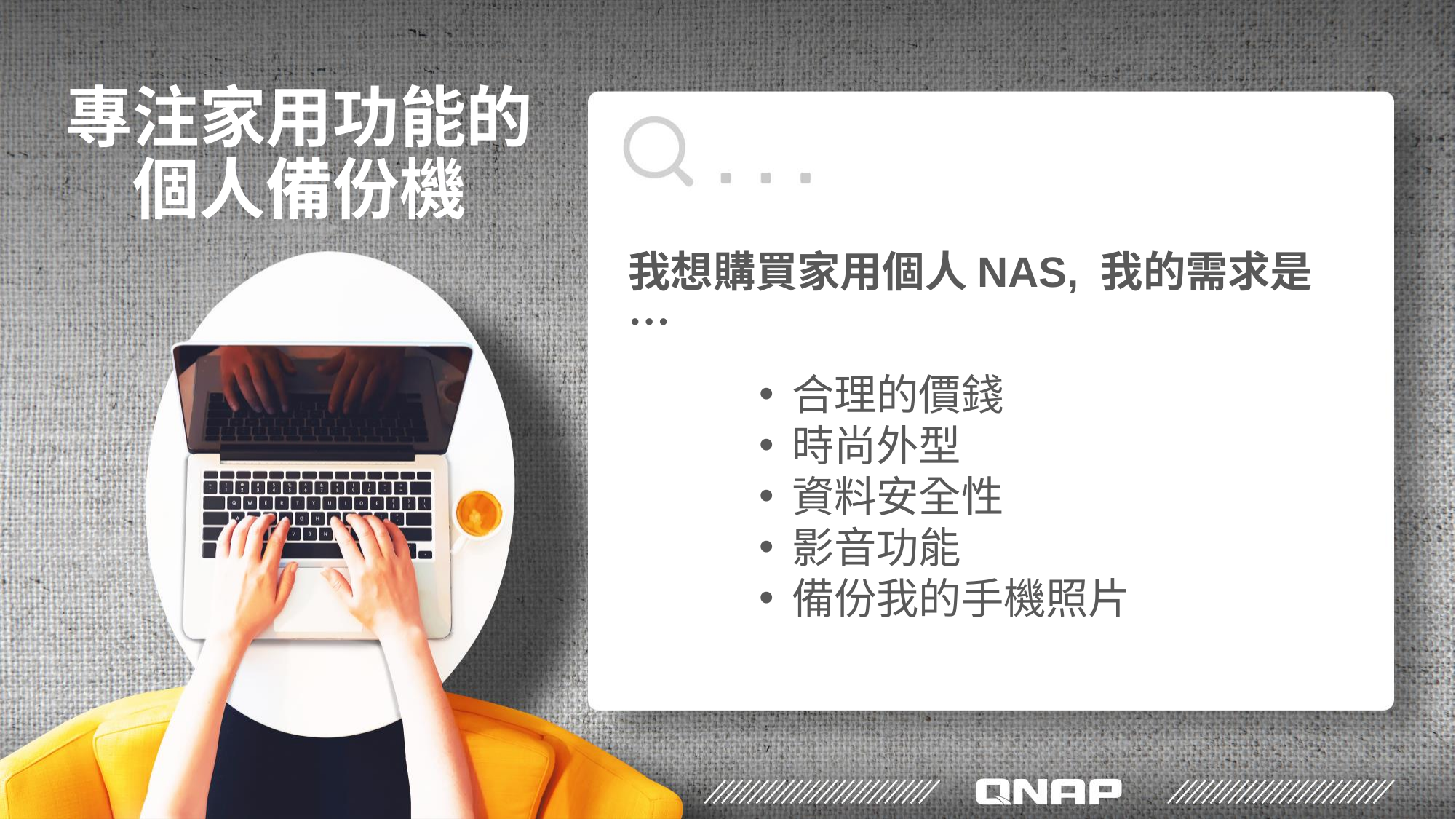

# 專注家用功能的個人備份機
我想購買家用個人NAS, 我的需求是…
合理的價錢
時尚外型
資料安全性
影音功能
備份我的手機照片